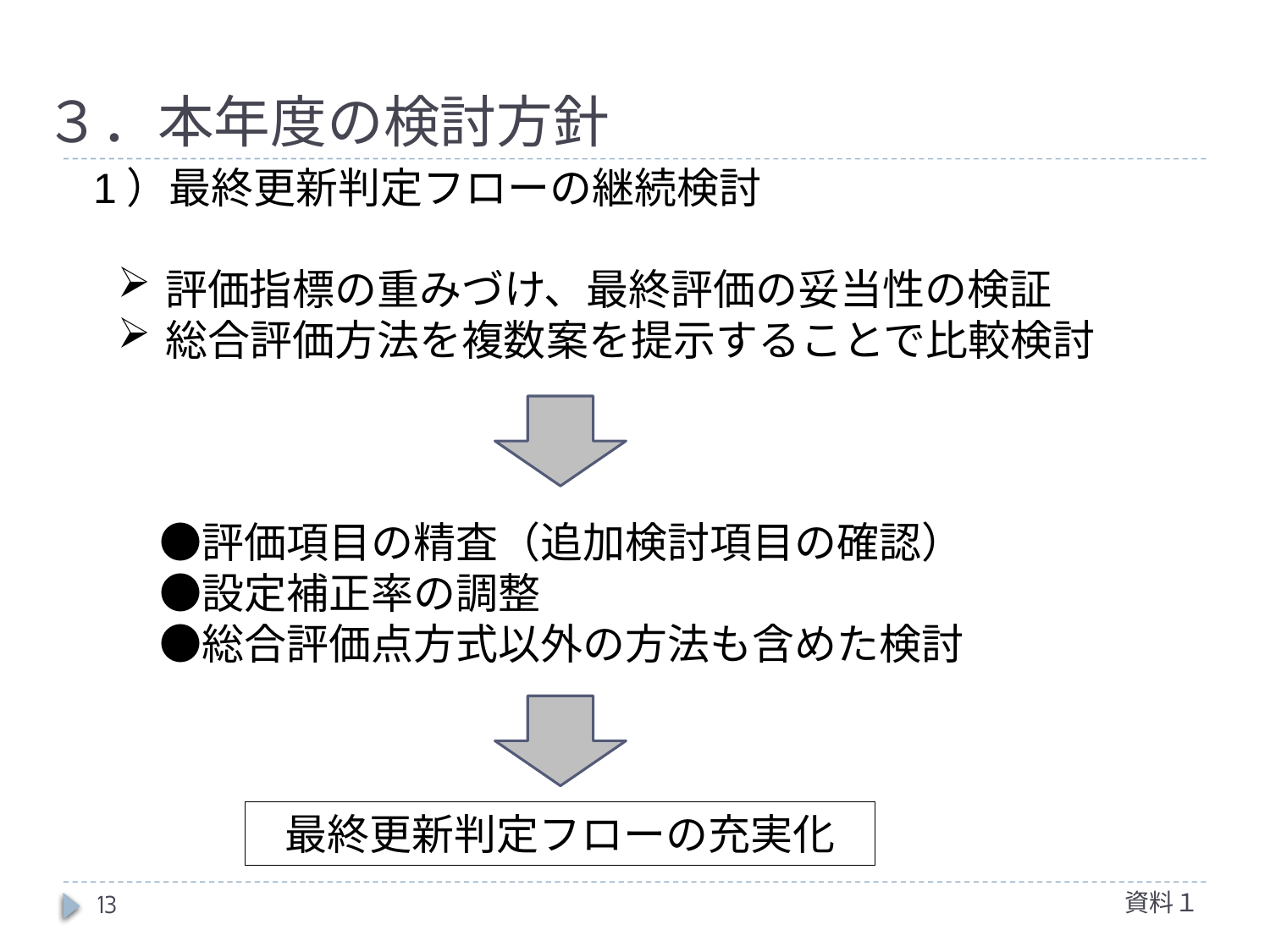

# ３．本年度の検討方針
1）最終更新判定フローの継続検討
評価指標の重みづけ、最終評価の妥当性の検証
総合評価方法を複数案を提示することで比較検討

　●評価項目の精査（追加検討項目の確認）
　●設定補正率の調整
　●総合評価点方式以外の方法も含めた検討

最終更新判定フローの充実化
資料１
13